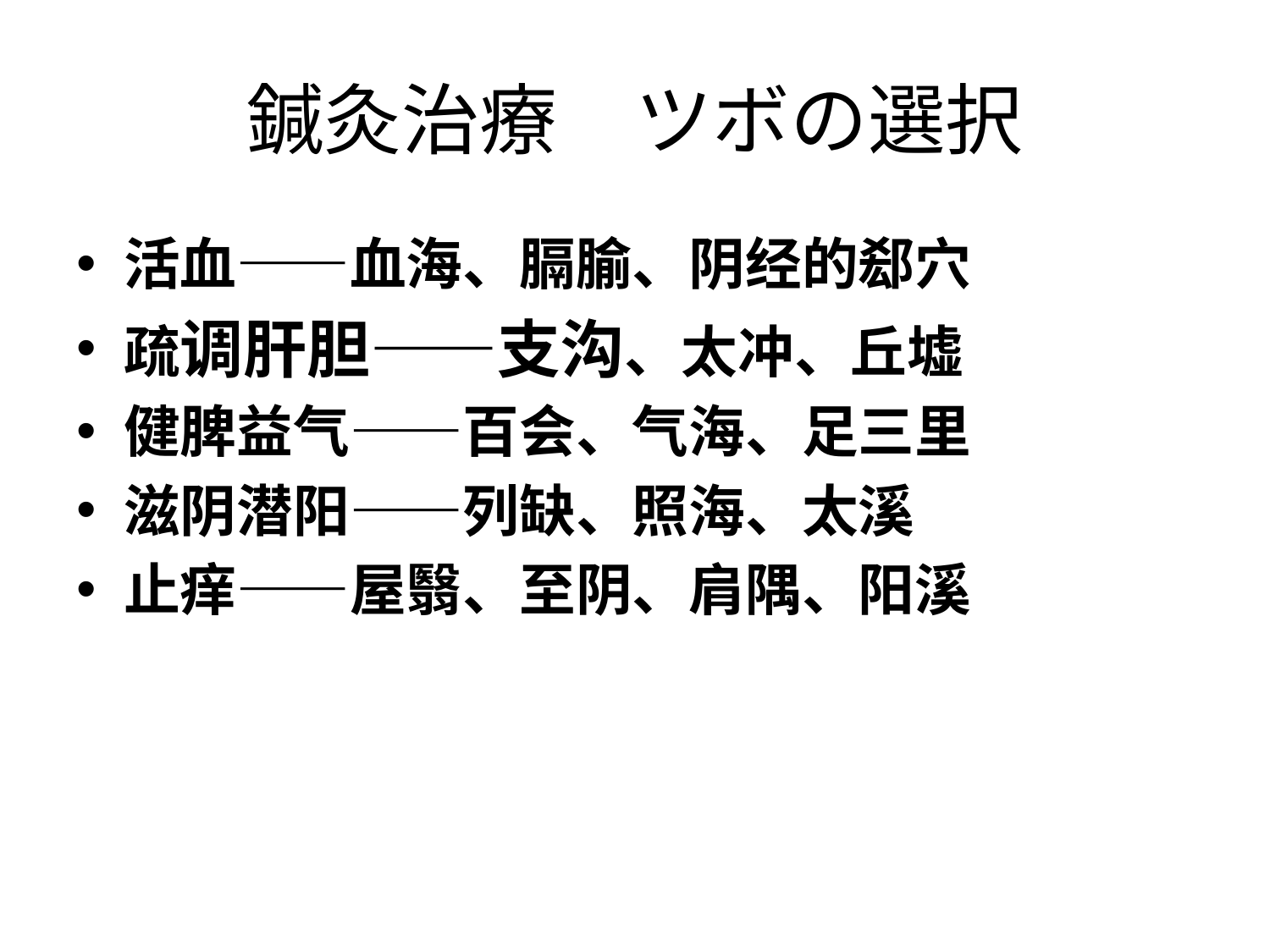

# 鍼灸治療　ツボの選択
活血——血海、膈腧、阴经的郄穴
疏调肝胆——支沟、太冲、丘墟
健脾益气——百会、气海、足三里
滋阴潜阳——列缺、照海、太溪
止痒——屋翳、至阴、肩隅、阳溪